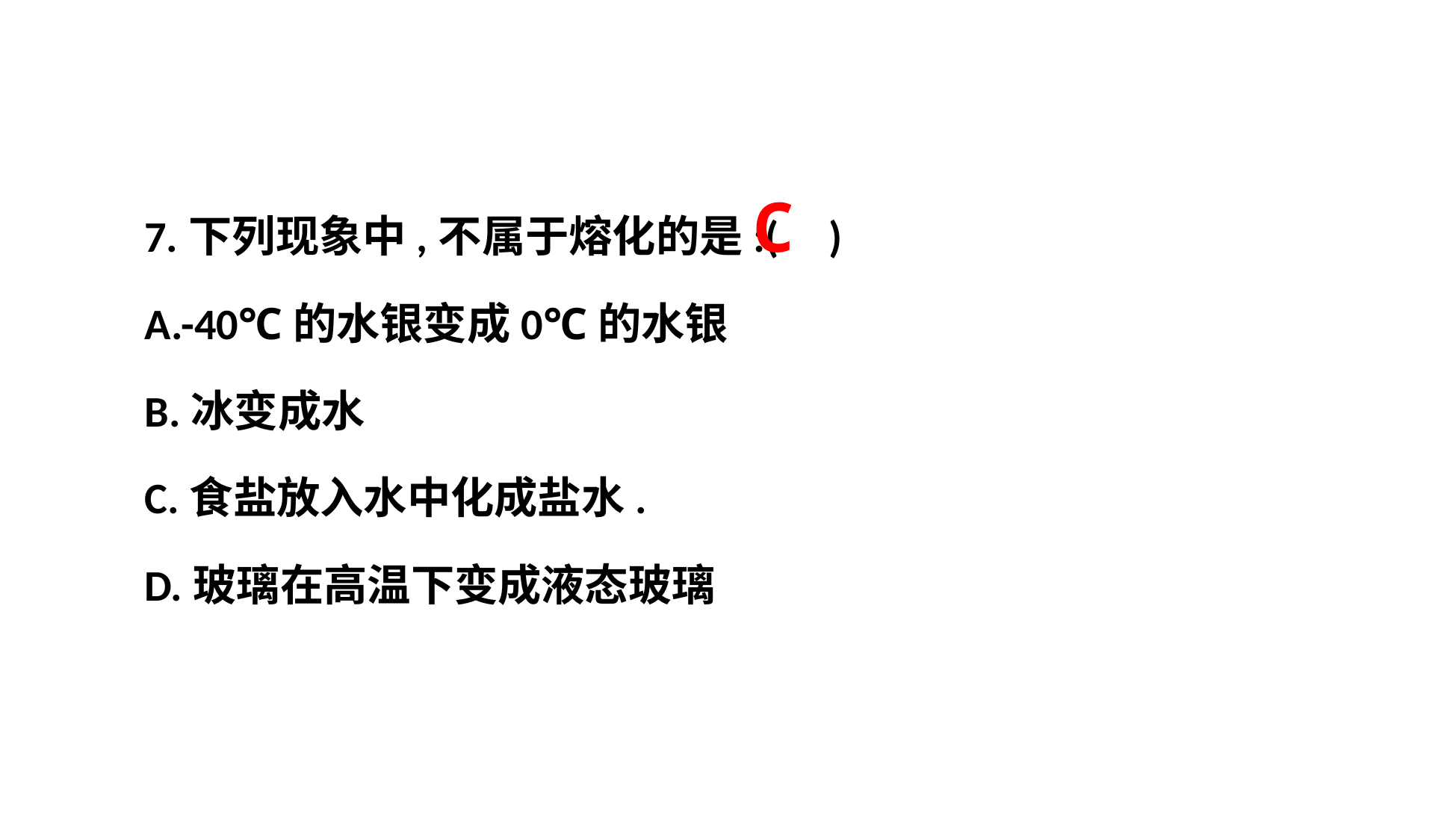

7.下列现象中,不属于熔化的是:(     )
A.-40℃的水银变成0℃的水银
B.冰变成水
C.食盐放入水中化成盐水.
D.玻璃在高温下变成液态玻璃

C